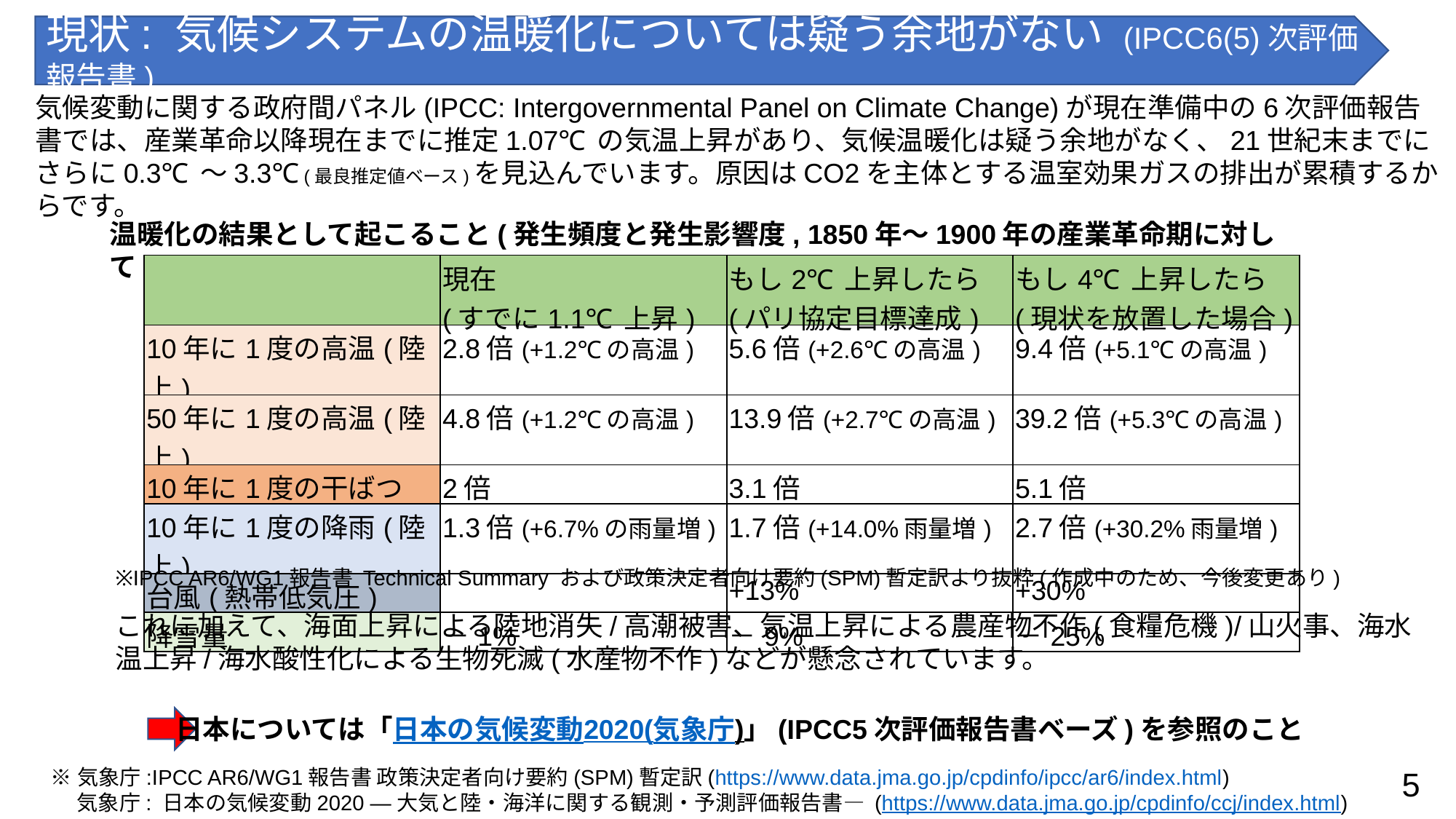

現状: 気候システムの温暖化については疑う余地がない (IPCC6(5)次評価報告書)
気候変動に関する政府間パネル(IPCC: Intergovernmental Panel on Climate Change)が現在準備中の6次評価報告書では、産業革命以降現在までに推定1.07℃の気温上昇があり、気候温暖化は疑う余地がなく、21世紀末までにさらに0.3℃～3.3℃(最良推定値ベース)を見込んでいます。原因はCO2を主体とする温室効果ガスの排出が累積するからです。
温暖化の結果として起こること(発生頻度と発生影響度, 1850年～1900年の産業革命期に対して)
|  | 現在 (すでに1.1℃上昇) | もし2℃上昇したら (パリ協定目標達成) | もし4℃上昇したら (現状を放置した場合) |
| --- | --- | --- | --- |
| 10年に1度の高温(陸上) | 2.8倍(+1.2℃の高温) | 5.6倍(+2.6℃の高温) | 9.4倍(+5.1℃の高温) |
| 50年に1度の高温(陸上) | 4.8倍(+1.2℃の高温) | 13.9倍(+2.7℃の高温) | 39.2倍(+5.3℃の高温) |
| 10年に1度の干ばつ | 2倍 | 3.1倍 | 5.1倍 |
| 10年に1度の降雨(陸上) | 1.3倍(+6.7%の雨量増) | 1.7倍(+14.0%雨量増) | 2.7倍(+30.2%雨量増) |
| 台風(熱帯低気圧) |  | +13% | +30% |
| 降雪量 | －1% | －9% | －25% |
※IPCC AR6/WG1報告書 Technical Summary および政策決定者向け要約(SPM)暫定訳より抜粋(作成中のため、今後変更あり)
これに加えて、海面上昇による陸地消失/高潮被害、気温上昇による農産物不作(食糧危機)/山火事、海水温上昇/海水酸性化による生物死滅(水産物不作)などが懸念されています。

日本については「日本の気候変動2020(気象庁)」(IPCC5次評価報告書ベーズ)を参照のこと
※気象庁:IPCC AR6/WG1報告書 政策決定者向け要約(SPM)暫定訳(https://www.data.jma.go.jp/cpdinfo/ipcc/ar6/index.html)
　 気象庁: 日本の気候変動2020 —大気と陸・海洋に関する観測・予測評価報告書— (https://www.data.jma.go.jp/cpdinfo/ccj/index.html)